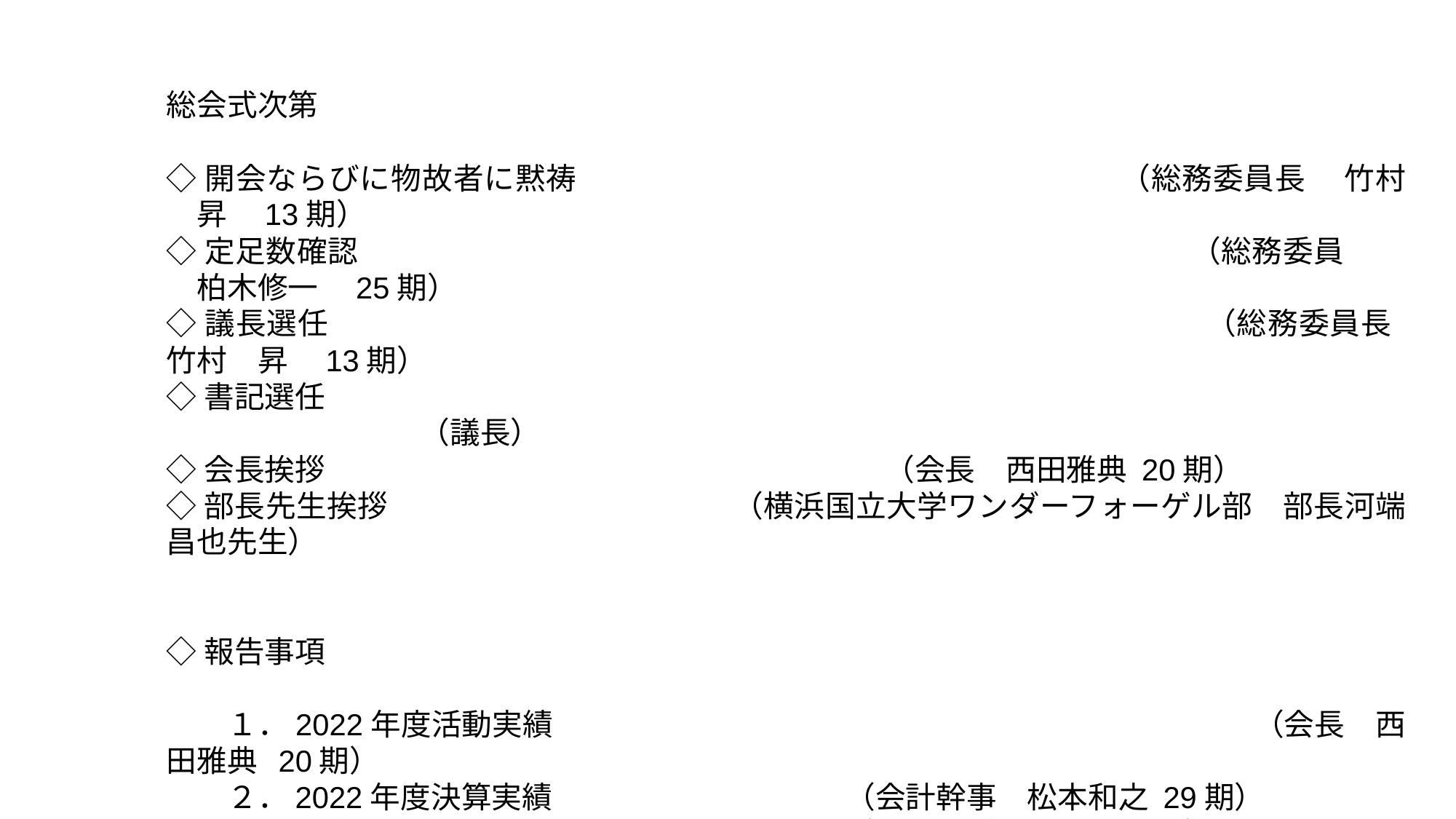

総会式次第

◇開会ならびに物故者に黙祷　　　　　　　　　　　　　　　　　  （総務委員長　 竹村　昇　13期）
◇定足数確認　　　　　　　　　　　　　　　　　　　　　　　　　　　（総務委員　　　柏木修一　25期）
◇議長選任　　　　　　　　　　　　　　　　　　　　　　　　　　　　 （総務委員長   竹村　昇　13期）
◇書記選任　　　　　　　　　　　　　　　　　　　　　　　　　 　　　　　　　　　　　     　　　　　　 （議長）
◇会長挨拶                                                　   　　　　　     （会長　西田雅典 20期）
◇部長先生挨拶　　　　　　　　　　　 （横浜国立大学ワンダーフォーゲル部　部長河端昌也先生）

◇報告事項

　　１．2022年度活動実績　　　　　　　　　　　　　　　　　　　　　　　（会長　西田雅典  20期）
　　２．2022年度決算実績　                                       （会計幹事　松本和之 29期）
  　３.　監査役報告                                              　　    （監査役  白須謙治 17期）
　　４．会員入退会現況報告   　　　　　　　　    　　　　　　　 （総務委員長　竹村　昇 13期)
　　５．規程改定の報告　　　　　　　　　　　　　　　　　　　　　　　　 （副会長　石垣秀敏　20期）